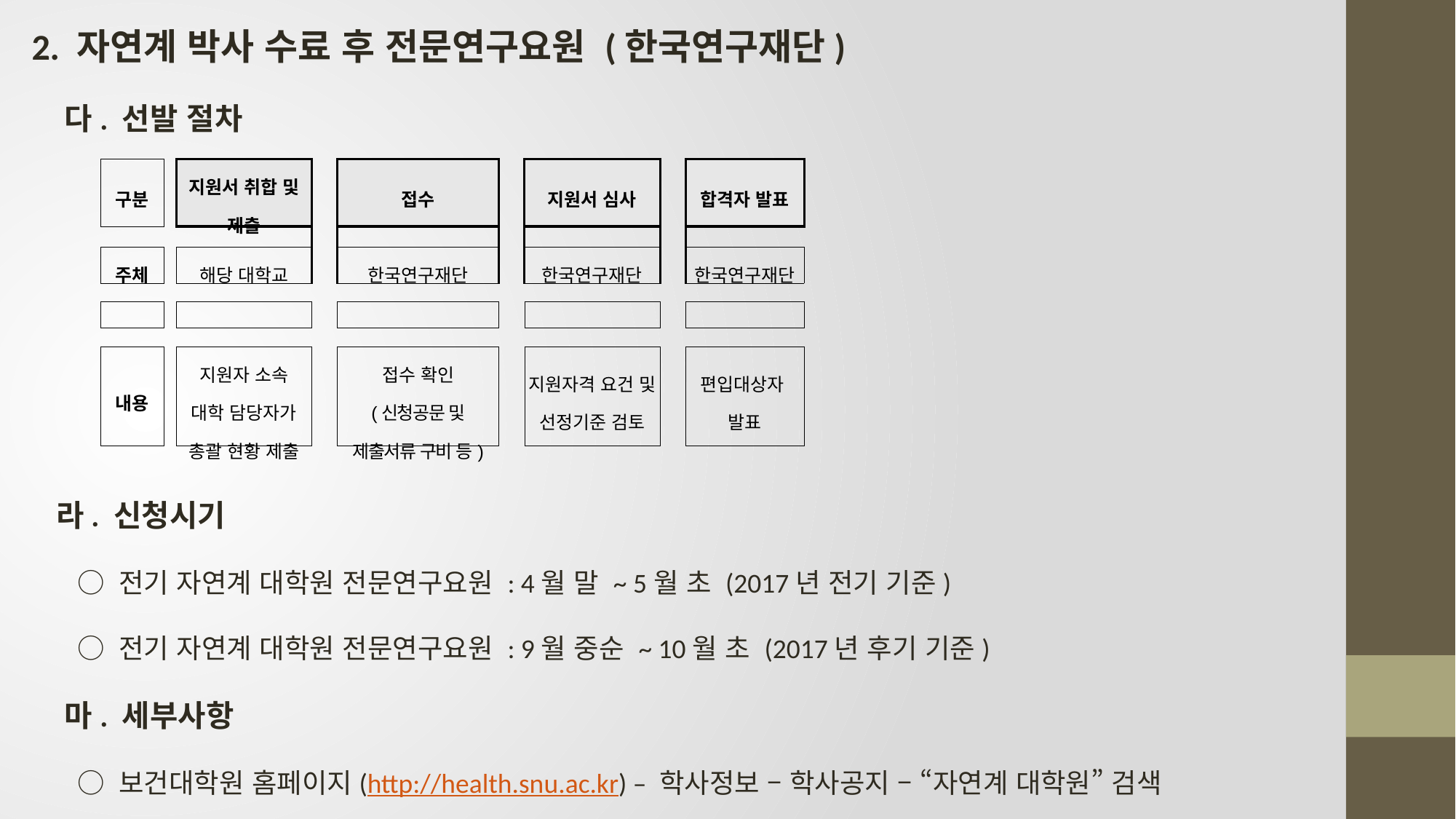

2. 자연계 박사 수료 후 전문연구요원 (한국연구재단)

   다. 선발 절차

  라. 신청시기

      ○ 전기 자연계 대학원 전문연구요원 : 4월 말 ~ 5월 초 (2017년 전기 기준)

      ○ 전기 자연계 대학원 전문연구요원 : 9월 중순 ~ 10월 초 (2017년 후기 기준)

   마. 세부사항

      ○ 보건대학원 홈페이지(http://health.snu.ac.kr) – 학사정보 – 학사공지 – “자연계 대학원” 검색

| 구분 |  | 지원서 취합 및 제출 |  | 접수 |  | 지원서 심사 |  | 합격자 발표 |
| --- | --- | --- | --- | --- | --- | --- | --- | --- |
|  |  |  |  |  |  |  |  |  |
| 주체 |  | 해당 대학교 |  | 한국연구재단 |  | 한국연구재단 |  | 한국연구재단 |
|  |  |  |  |  |  |  |  |  |
|  |  |  |  |  |  |  |  |  |
|  |  |  |  |  |  |  |  |  |
| 내용 |  | 지원자 소속 대학 담당자가 총괄 현황 제출 |  | 접수 확인 (신청공문 및 제출서류 구비 등) |  | 지원자격 요건 및 선정기준 검토 |  | 편입대상자 발표 |